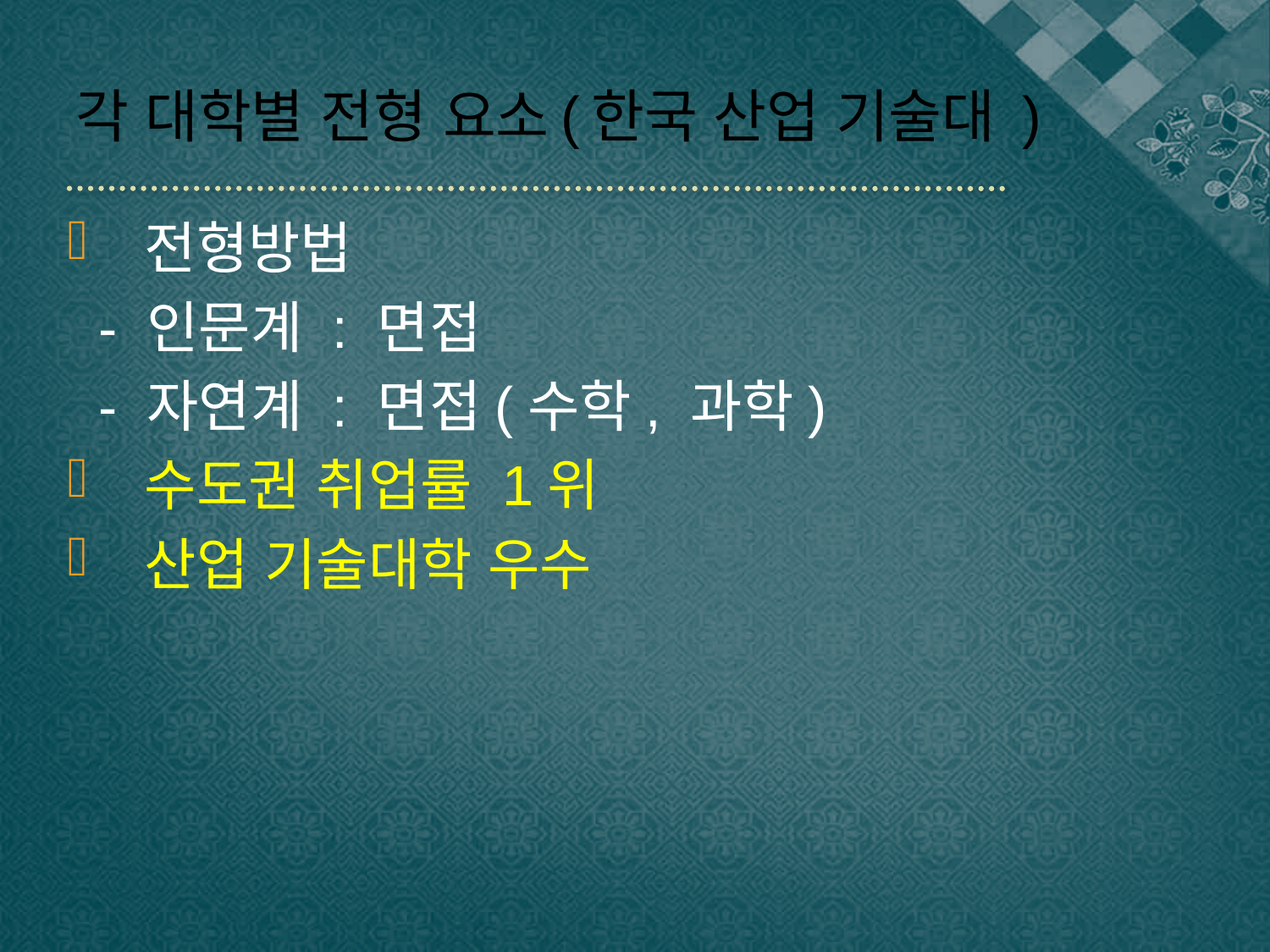

# 각 대학별 전형 요소(한국 산업 기술대 )
 전형방법
  - 인문계 : 면접
  - 자연계 : 면접(수학, 과학)
 수도권 취업률 1위
 산업 기술대학 우수